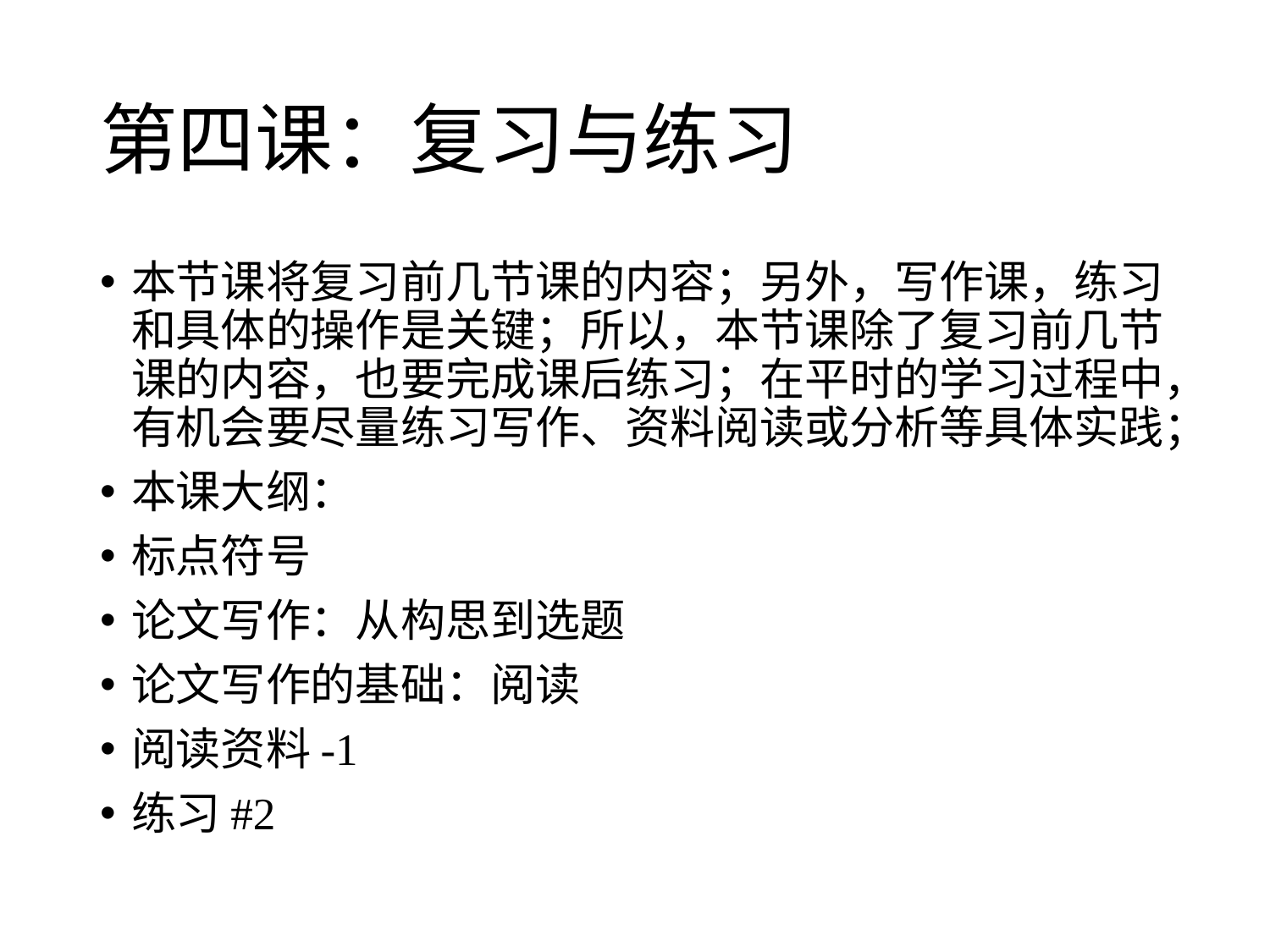

# 第四课：复习与练习
本节课将复习前几节课的内容；另外，写作课，练习和具体的操作是关键；所以，本节课除了复习前几节课的内容，也要完成课后练习；在平时的学习过程中，有机会要尽量练习写作、资料阅读或分析等具体实践；
本课大纲：
标点符号
论文写作：从构思到选题
论文写作的基础：阅读
阅读资料-1
练习#2